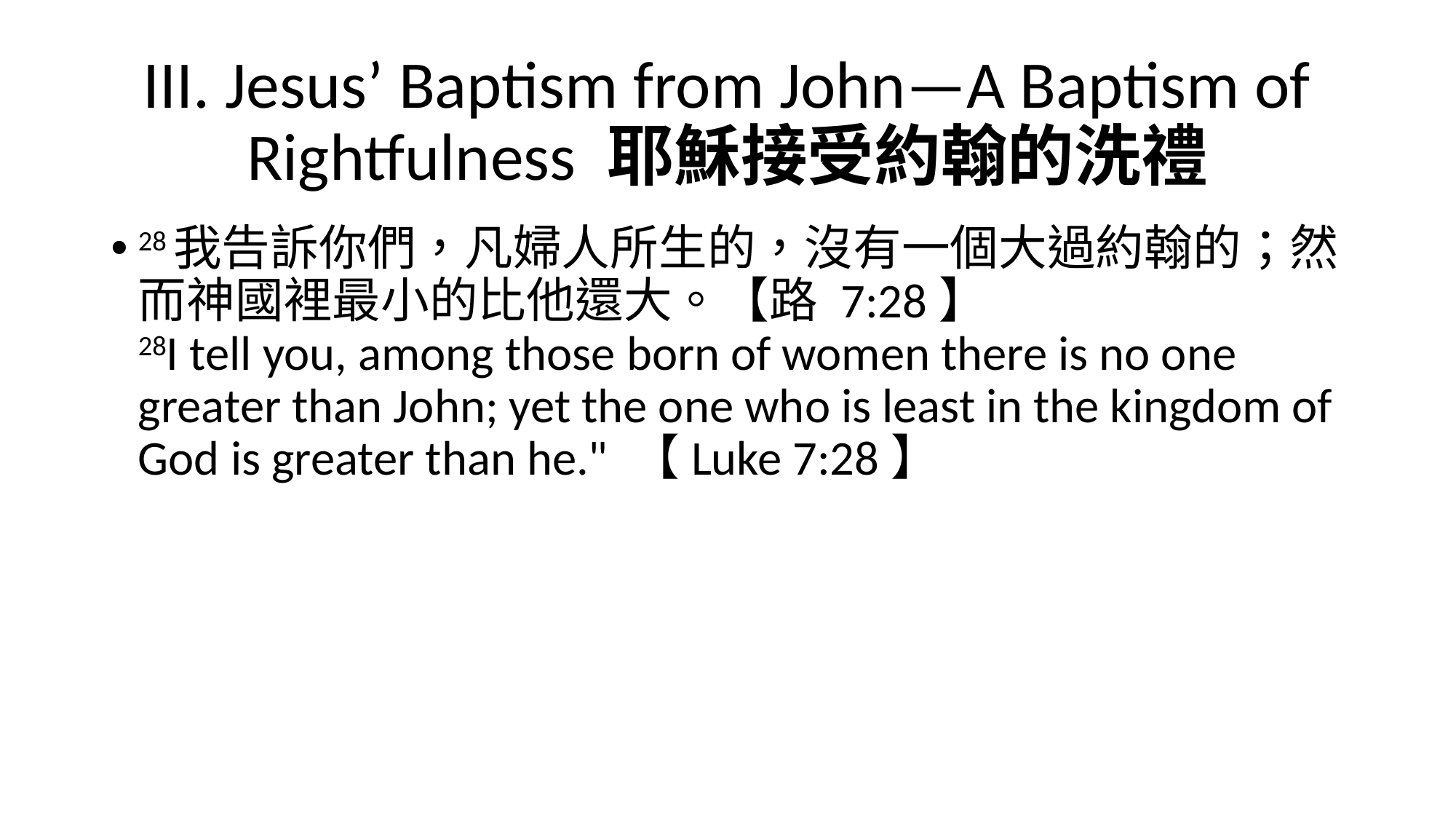

# III. Jesus’ Baptism from John—A Baptism of Rightfulness 耶穌接受約翰的洗禮
28我告訴你們，凡婦人所生的，沒有一個大過約翰的；然而神國裡最小的比他還大。【路 7:28】
28I tell you, among those born of women there is no one greater than John; yet the one who is least in the kingdom of God is greater than he." 【Luke 7:28】